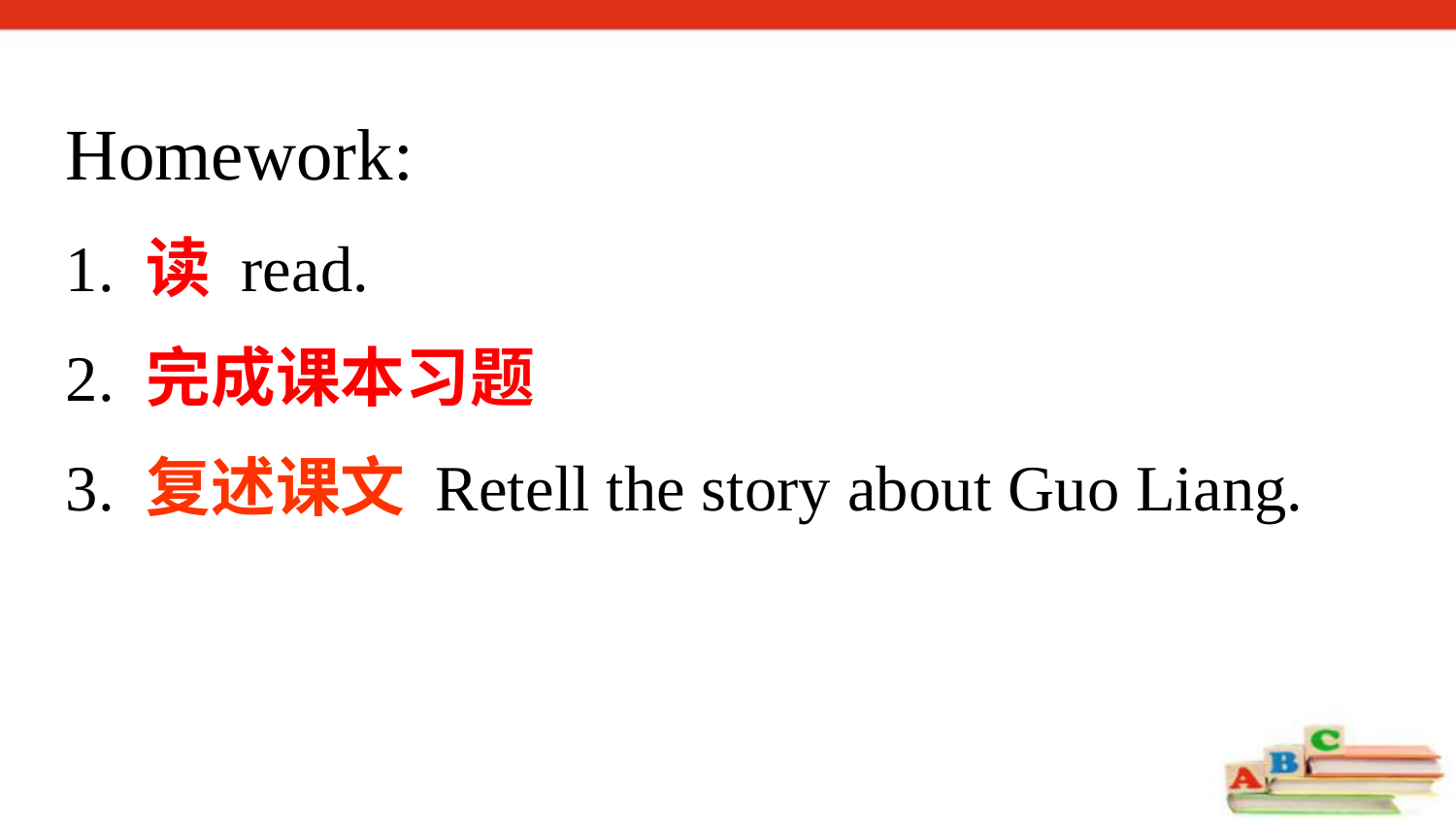

Homework:
1. 读 read.
2. 完成课本习题
3. 复述课文 Retell the story about Guo Liang.